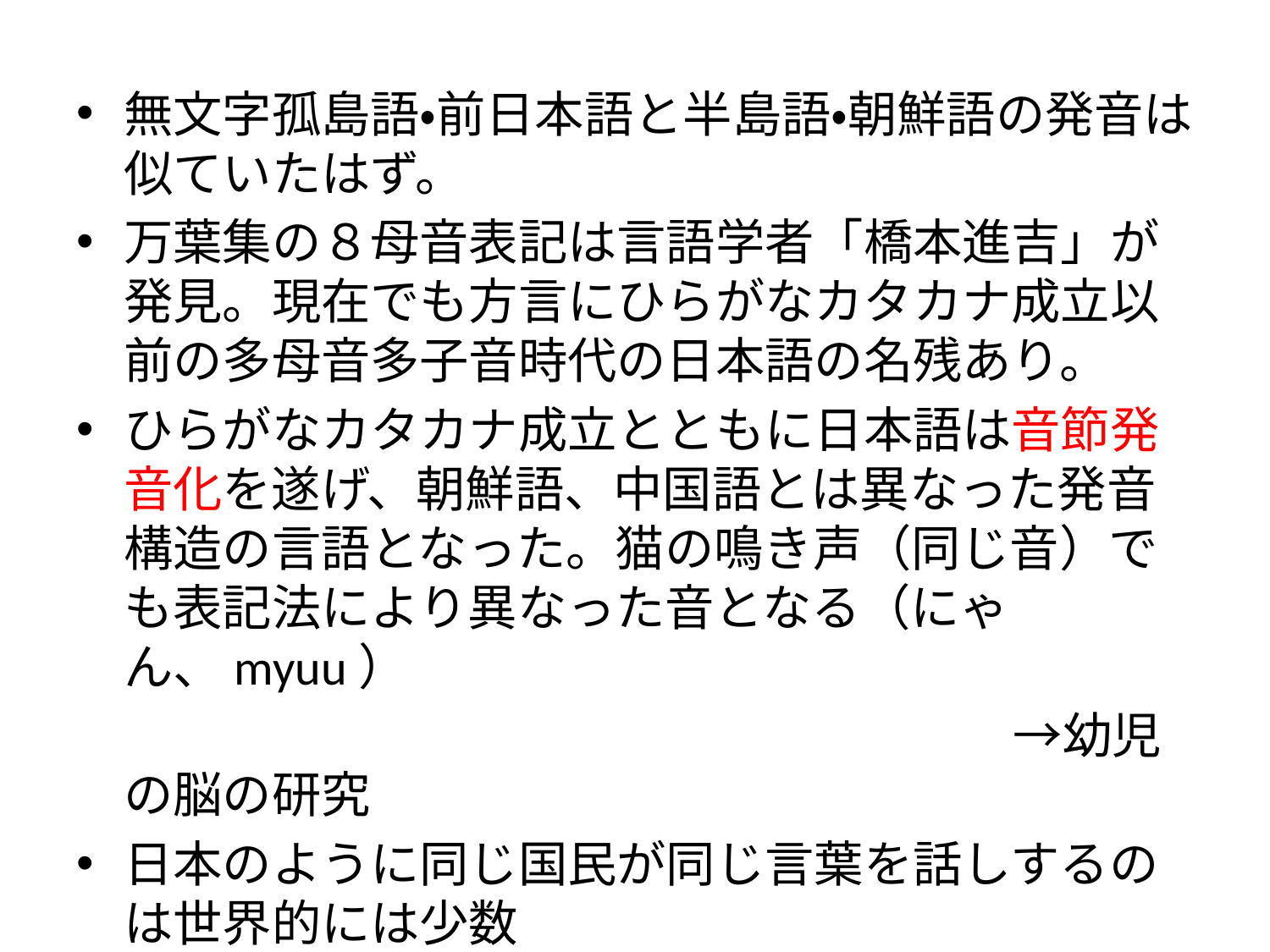

無文字孤島語・前日本語と半島語・朝鮮語の発音は似ていたはず。
万葉集の８母音表記は言語学者「橋本進吉」が発見。現在でも方言にひらがなカタカナ成立以前の多母音多子音時代の日本語の名残あり。
ひらがなカタカナ成立とともに日本語は音節発音化を遂げ、朝鮮語、中国語とは異なった発音構造の言語となった。猫の鳴き声（同じ音）でも表記法により異なった音となる（にゃん、myuu）
　　　　　　　　　　　　　　　　　　　→幼児の脳の研究
日本のように同じ国民が同じ言葉を話しするのは世界的には少数